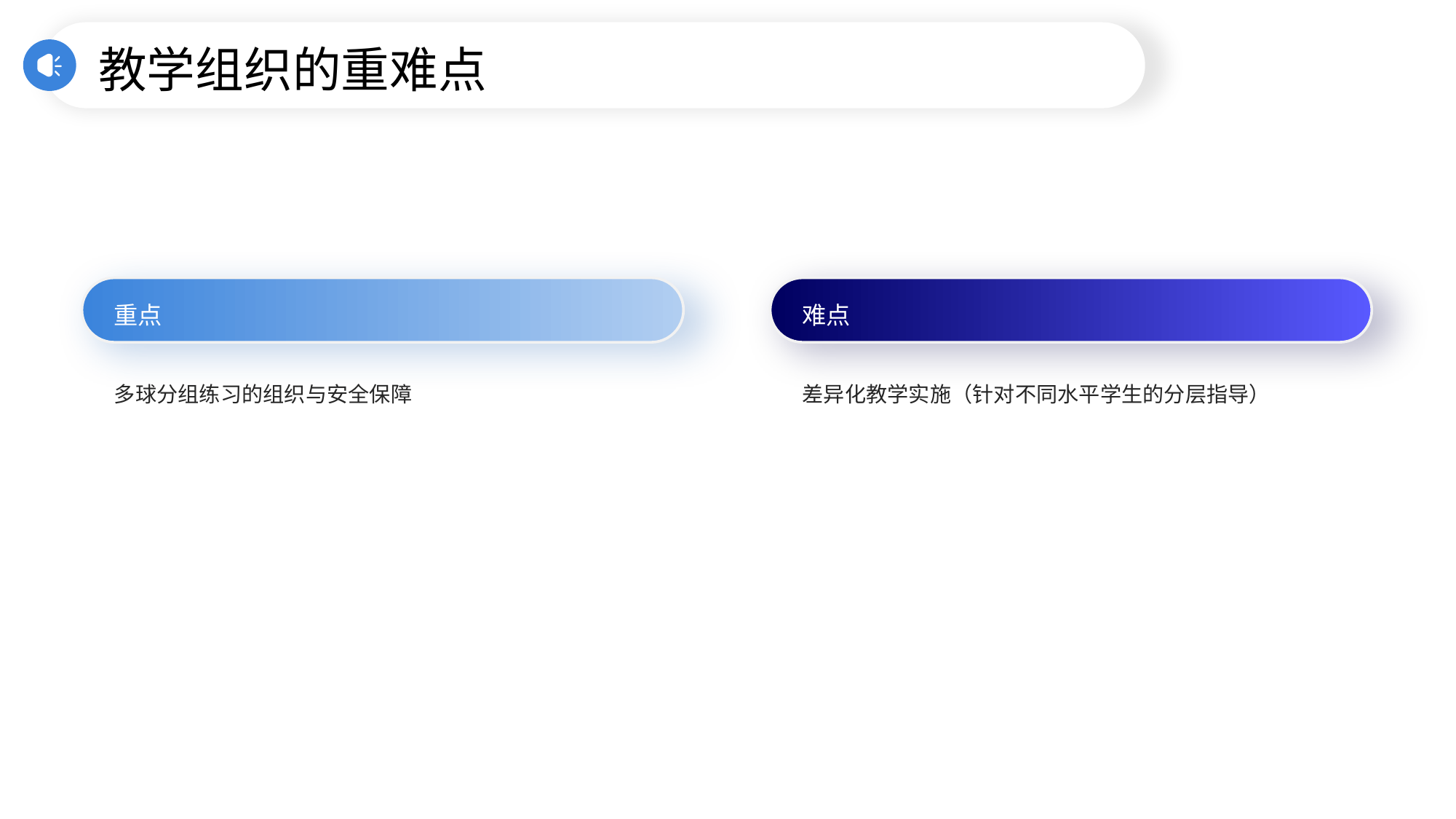

教学组织的重难点

重点
难点
多球分组练习的组织与安全保障
差异化教学实施（针对不同水平学生的分层指导）